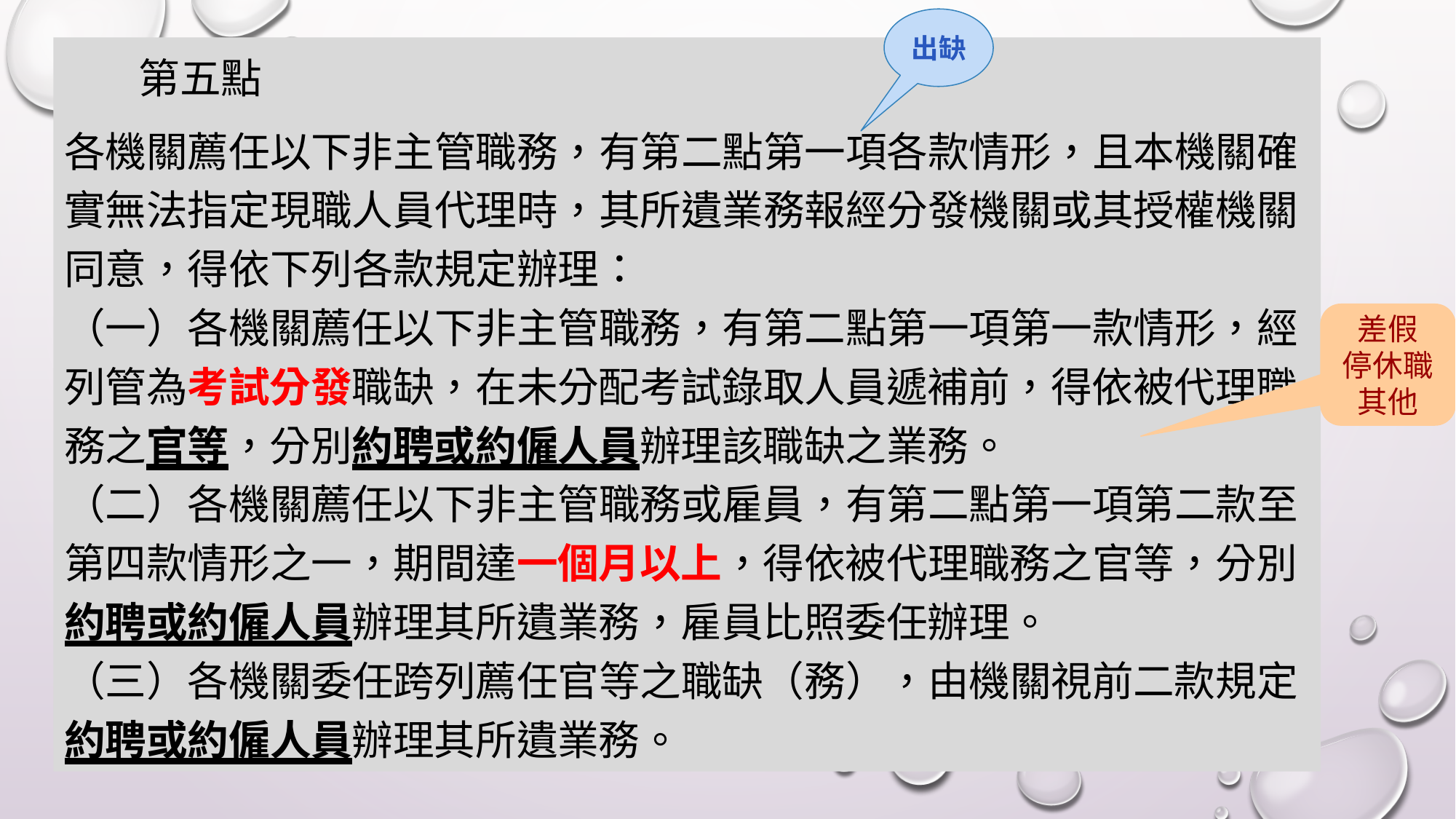

出缺
       第五點
各機關薦任以下非主管職務，有第二點第一項各款情形，且本機關確實無法指定現職人員代理時，其所遺業務報經分發機關或其授權機關同意，得依下列各款規定辦理：
（一）各機關薦任以下非主管職務，有第二點第一項第一款情形，經列管為考試分發職缺，在未分配考試錄取人員遞補前，得依被代理職務之官等，分別約聘或約僱人員辦理該職缺之業務。
（二）各機關薦任以下非主管職務或雇員，有第二點第一項第二款至第四款情形之一，期間達一個月以上，得依被代理職務之官等，分別約聘或約僱人員辦理其所遺業務，雇員比照委任辦理。
（三）各機關委任跨列薦任官等之職缺（務），由機關視前二款規定約聘或約僱人員辦理其所遺業務。
差假
停休職
其他